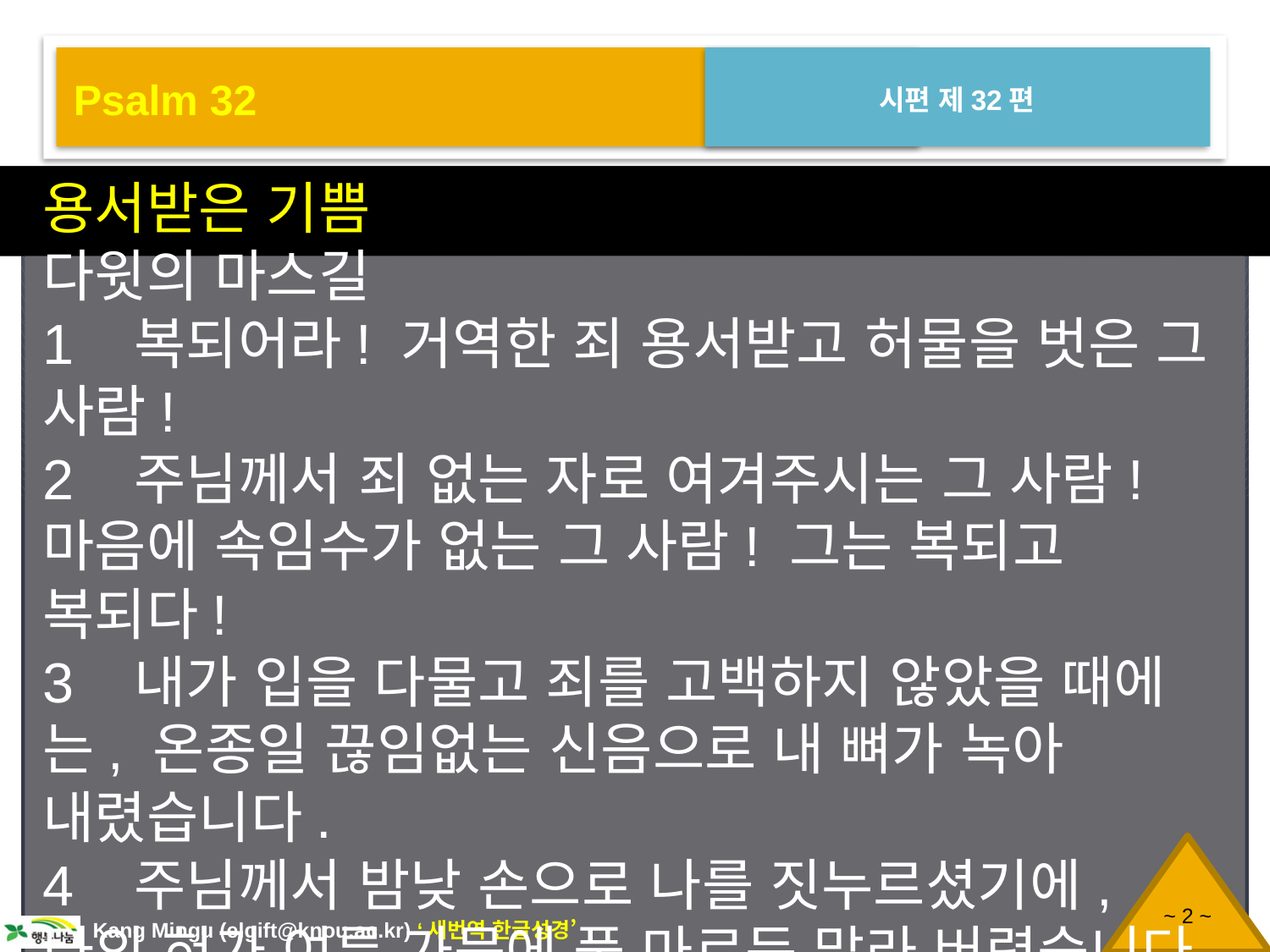

Psalm 32
시편 제32편
용서받은 기쁨
다윗의 마스길
1   복되어라! 거역한 죄 용서받고 허물을 벗은 그 사람!
2   주님께서 죄 없는 자로 여겨주시는 그 사람! 마음에 속임수가 없는 그 사람! 그는 복되고 복되다!
3   내가 입을 다물고 죄를 고백하지 않았을 때에는, 온종일 끊임없는 신음으로 내 뼈가 녹아 내렸습니다.
4   주님께서 밤낮 손으로 나를 짓누르셨기에, 나의 혀가 여름 가뭄에 풀 마르듯 말라 버렸습니다.